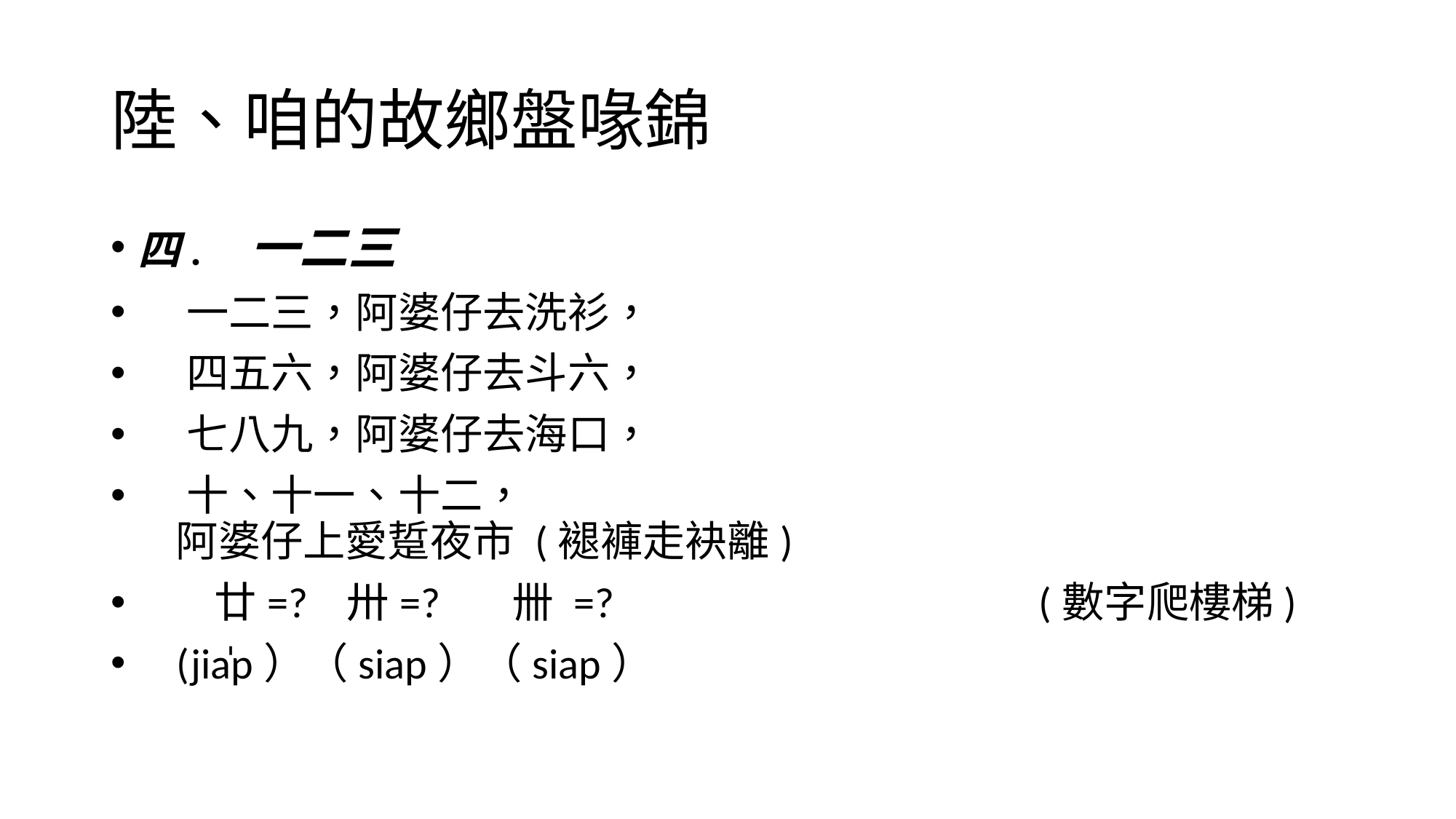

# 陸、咱的故鄉盤喙錦
四.    一二三
    一二三，阿婆仔去洗衫，
    四五六，阿婆仔去斗六，
    七八九，阿婆仔去海口，
    十、十一、十二，
    阿婆仔上愛踅夜市 (褪褲走袂離)
       廿=?   卅=? 　 卌 =?                                            (數字爬樓梯)
    (jia̍p）（siap）（siap）